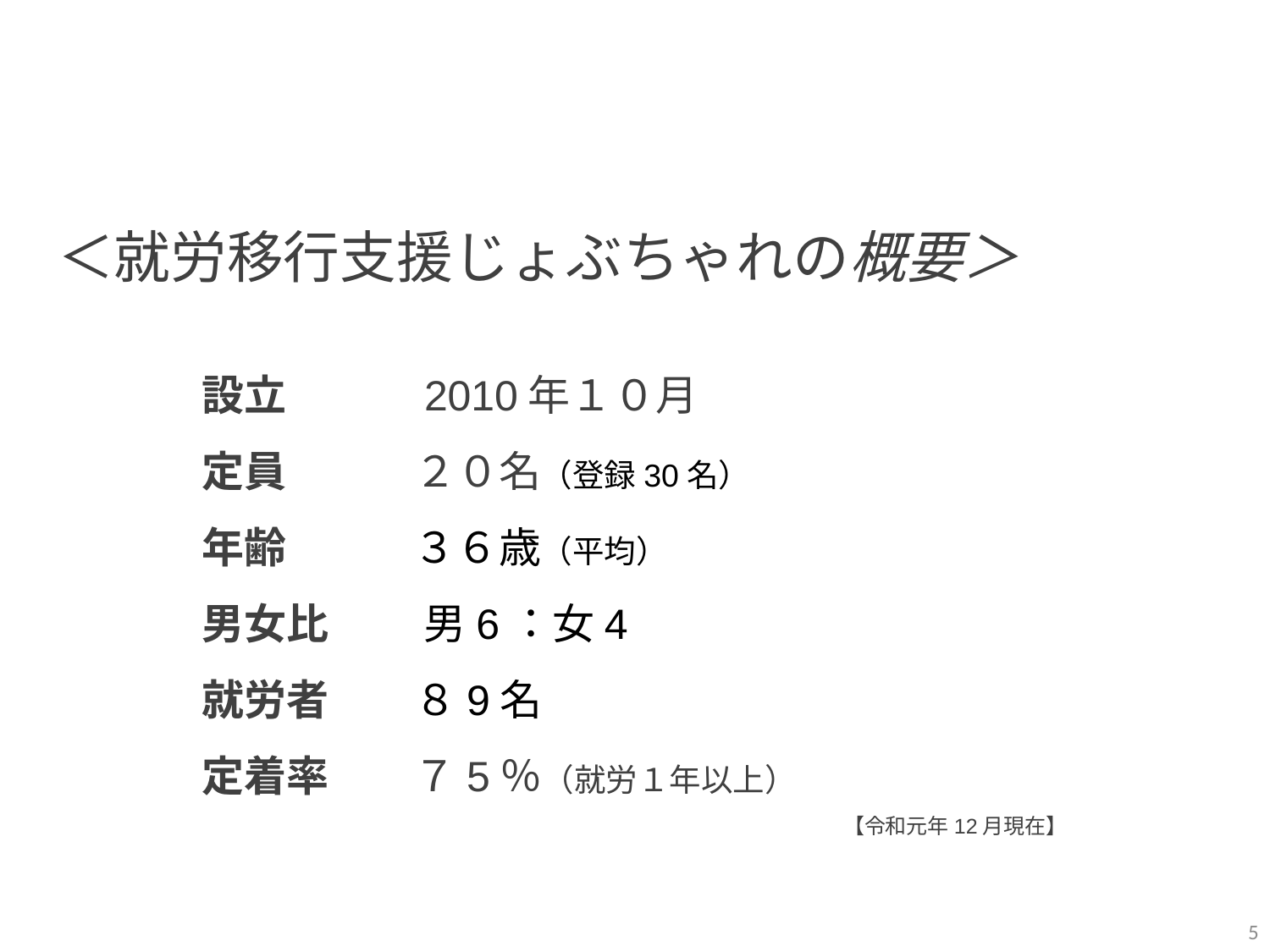

# ＜就労移行支援じょぶちゃれの概要＞

設立　　　2010年１０月
定員　　　２０名（登録30名）
年齢　　　３６歳（平均）
男女比　　 男6：女4
就労者　　８9名
定着率　　７5％（就労１年以上）
【令和元年12月現在】
5